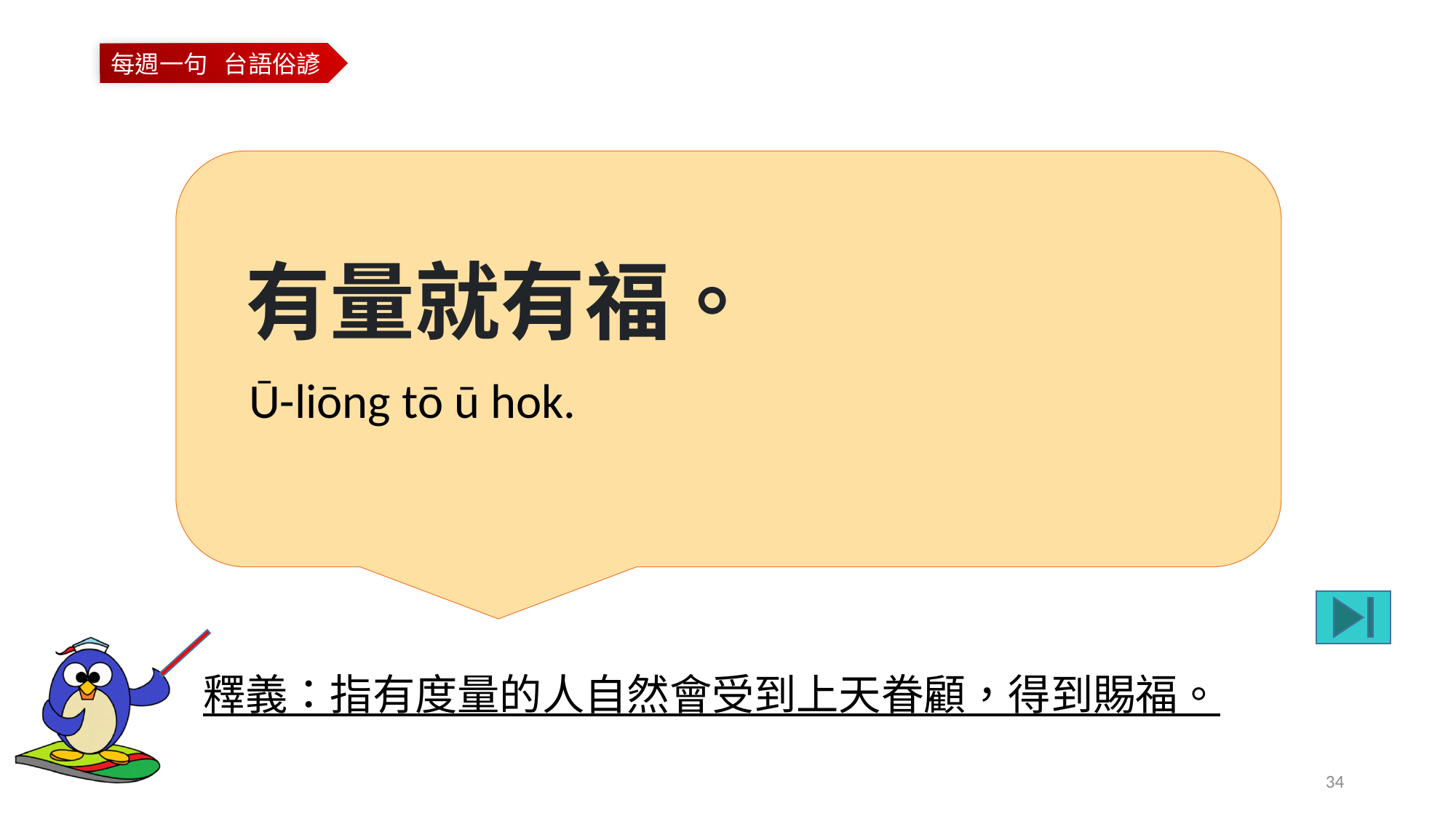

有量就有福。
Ū-liōng tō ū hok.

釋義：指有度量的人自然會受到上天眷顧，得到賜福。
34